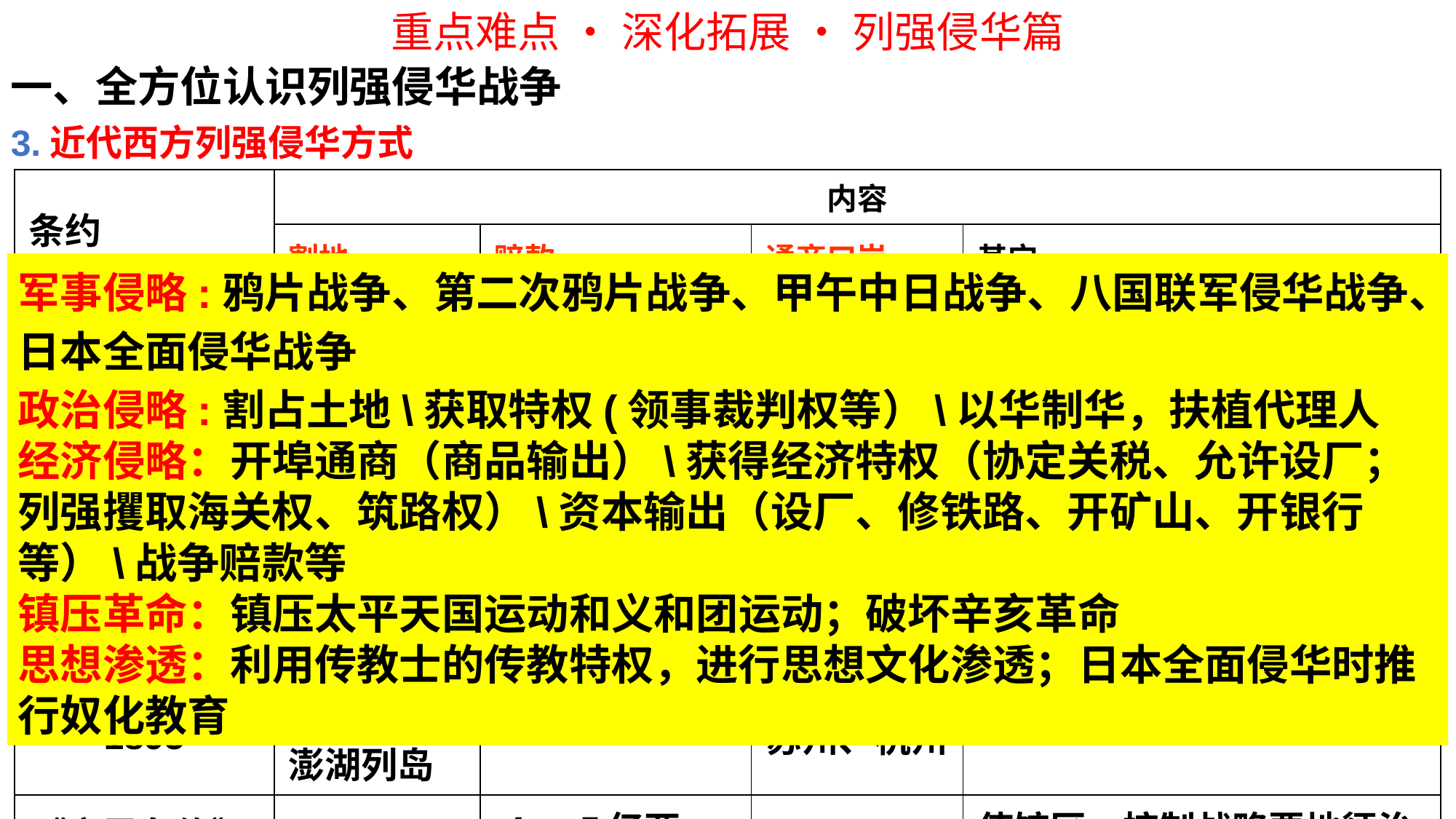

重点难点 • 深化拓展 • 列强侵华篇
一、全方位认识列强侵华战争
3.近代西方列强侵华方式
| 条约 | 内容 |  |  |  |
| --- | --- | --- | --- | --- |
|  | 割地 | 赔款 | 通商口岸 | 其它 |
| 《南京条约》1842 | 香港岛 | 2100万银元 | 五口通商 | 关税协定、领事裁判权、片面最惠国、居住及租地等 |
| 《天津条约》1858 |  | 英法军费及英商各200万两 | 10口通商 | 可到内地游历经商传教、外国公使进京、军舰 |
| 《北京条约》1860 | 九龙司 | 军费8百万两 | 天津 | 准许华工出国 |
| 《马关条约》1895 | 辽东半岛、台湾、 澎湖列岛 | 2亿两白银 | 沙市、重庆苏州、杭州 | 允许在通商口岸设工厂 |
| 《辛丑条约》1901 |  | 4．5亿两 白银 关税抵押 |  | 使馆区，控制战略要地惩治首祸诸臣严禁反帝 |
军事侵略:鸦片战争、第二次鸦片战争、甲午中日战争、八国联军侵华战争、日本全面侵华战争
政治侵略:割占土地\获取特权(领事裁判权等）\以华制华，扶植代理人
经济侵略：开埠通商（商品输出）\获得经济特权（协定关税、允许设厂；列强攫取海关权、筑路权）\资本输出（设厂、修铁路、开矿山、开银行等）\战争赔款等
镇压革命：镇压太平天国运动和义和团运动；破坏辛亥革命
思想渗透：利用传教士的传教特权，进行思想文化渗透；日本全面侵华时推行奴化教育